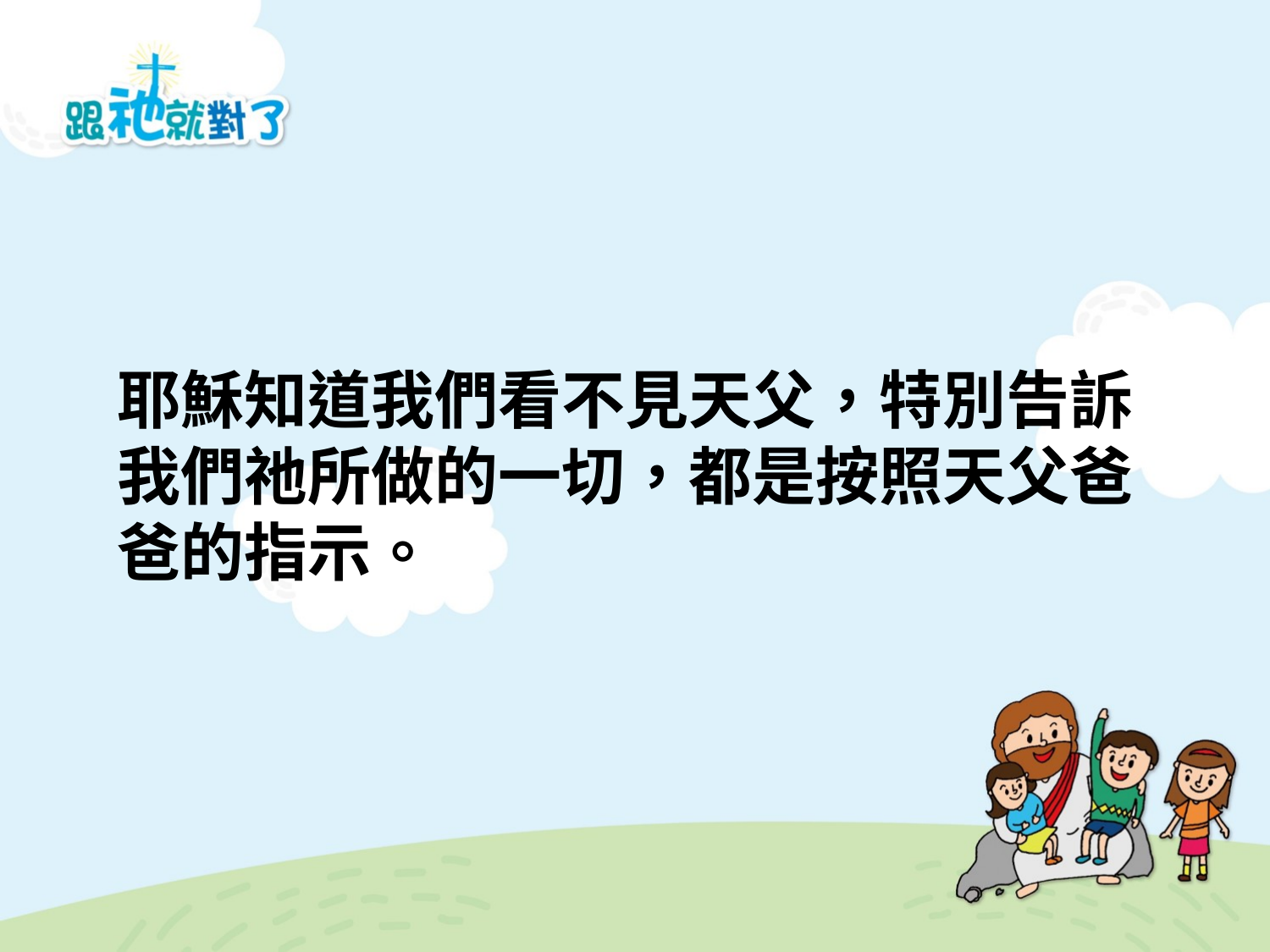

耶穌知道我們看不見天父，特別告訴我們祂所做的一切，都是按照天父爸爸的指示。